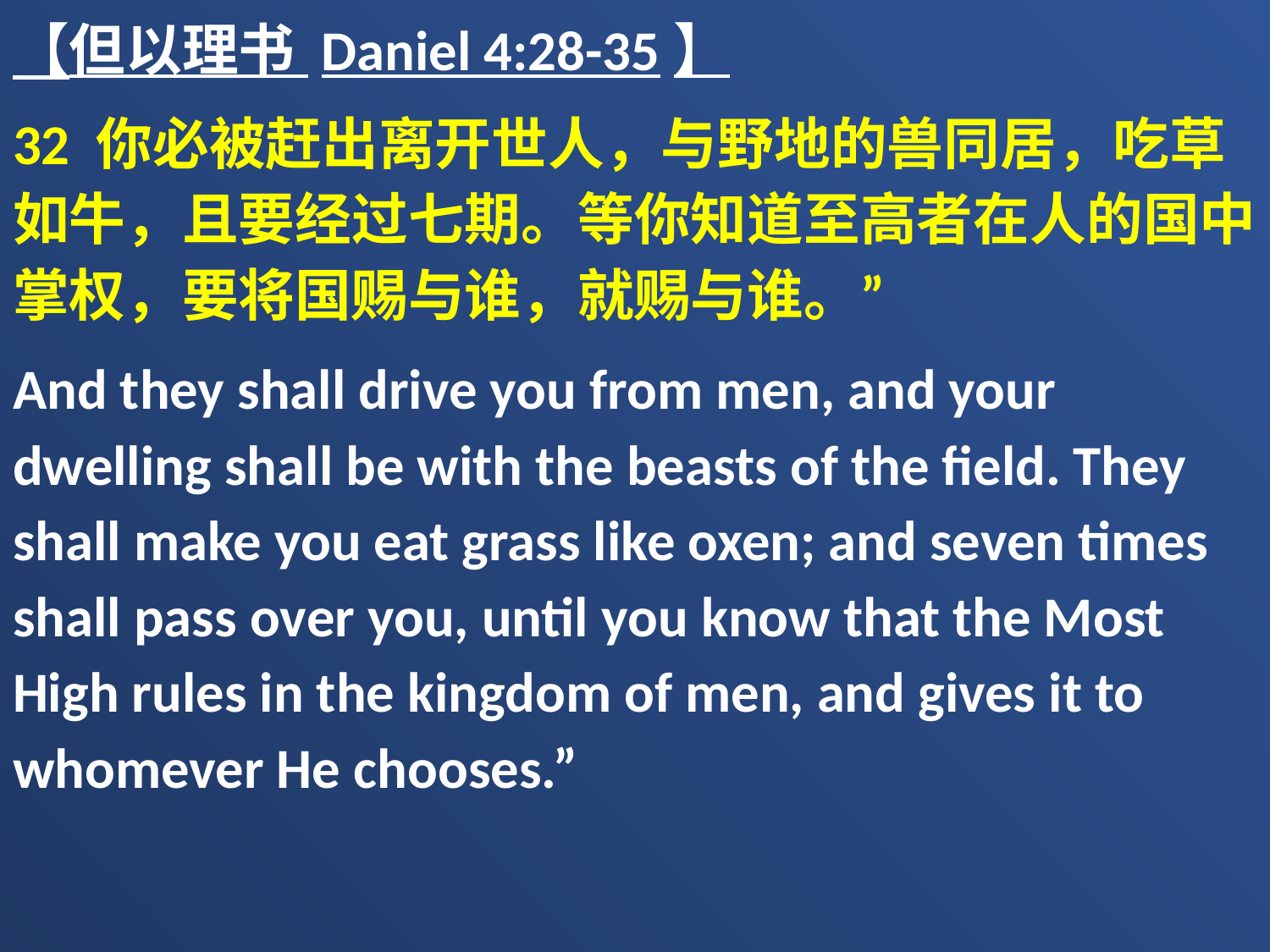

【但以理书 Daniel 4:28-35】
32 你必被赶出离开世人，与野地的兽同居，吃草如牛，且要经过七期。等你知道至高者在人的国中掌权，要将国赐与谁，就赐与谁。”
And they shall drive you from men, and your dwelling shall be with the beasts of the field. They shall make you eat grass like oxen; and seven times shall pass over you, until you know that the Most High rules in the kingdom of men, and gives it to whomever He chooses.”